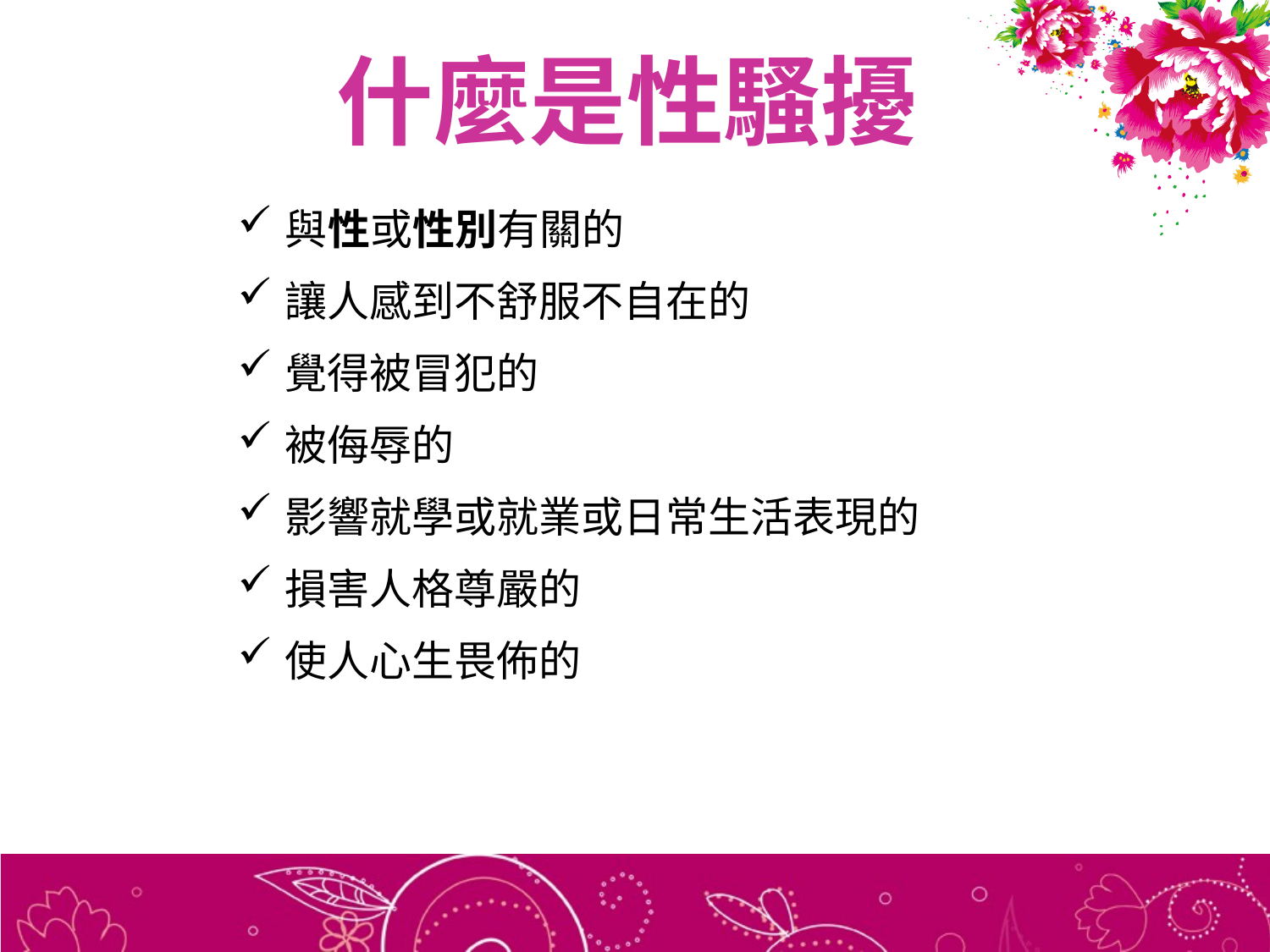

# 什麼是性騷擾
與性或性別有關的
讓人感到不舒服不自在的
覺得被冒犯的
被侮辱的
影響就學或就業或日常生活表現的
損害人格尊嚴的
使人心生畏佈的